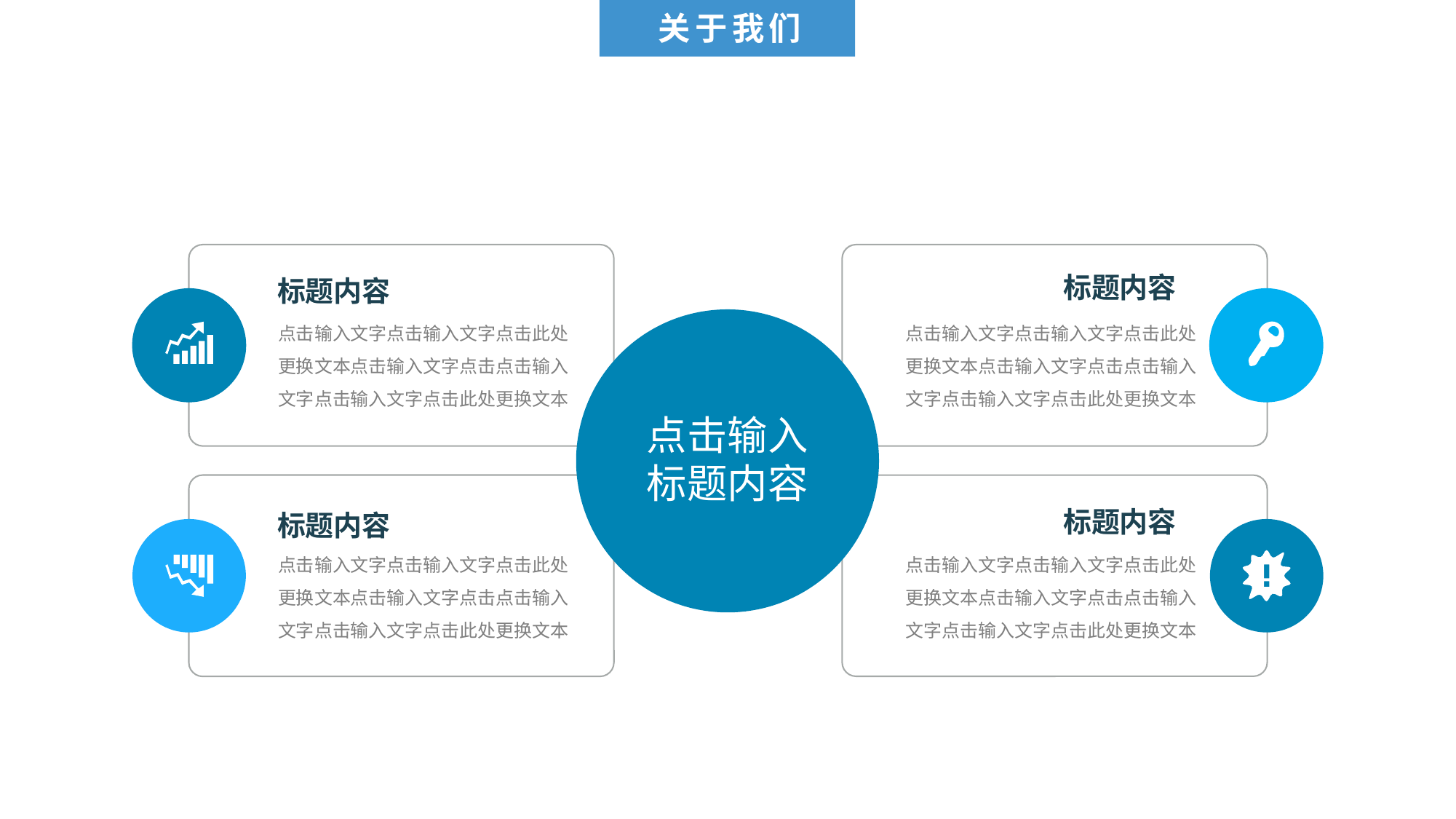

关于我们

标题内容
标题内容

点击输入文字点击输入文字点击此处更换文本点击输入文字点击点击输入文字点击输入文字点击此处更换文本

点击输入文字点击输入文字点击此处更换文本点击输入文字点击点击输入文字点击输入文字点击此处更换文本

点击输入标题内容

标题内容
标题内容

点击输入文字点击输入文字点击此处更换文本点击输入文字点击点击输入文字点击输入文字点击此处更换文本

点击输入文字点击输入文字点击此处更换文本点击输入文字点击点击输入文字点击输入文字点击此处更换文本